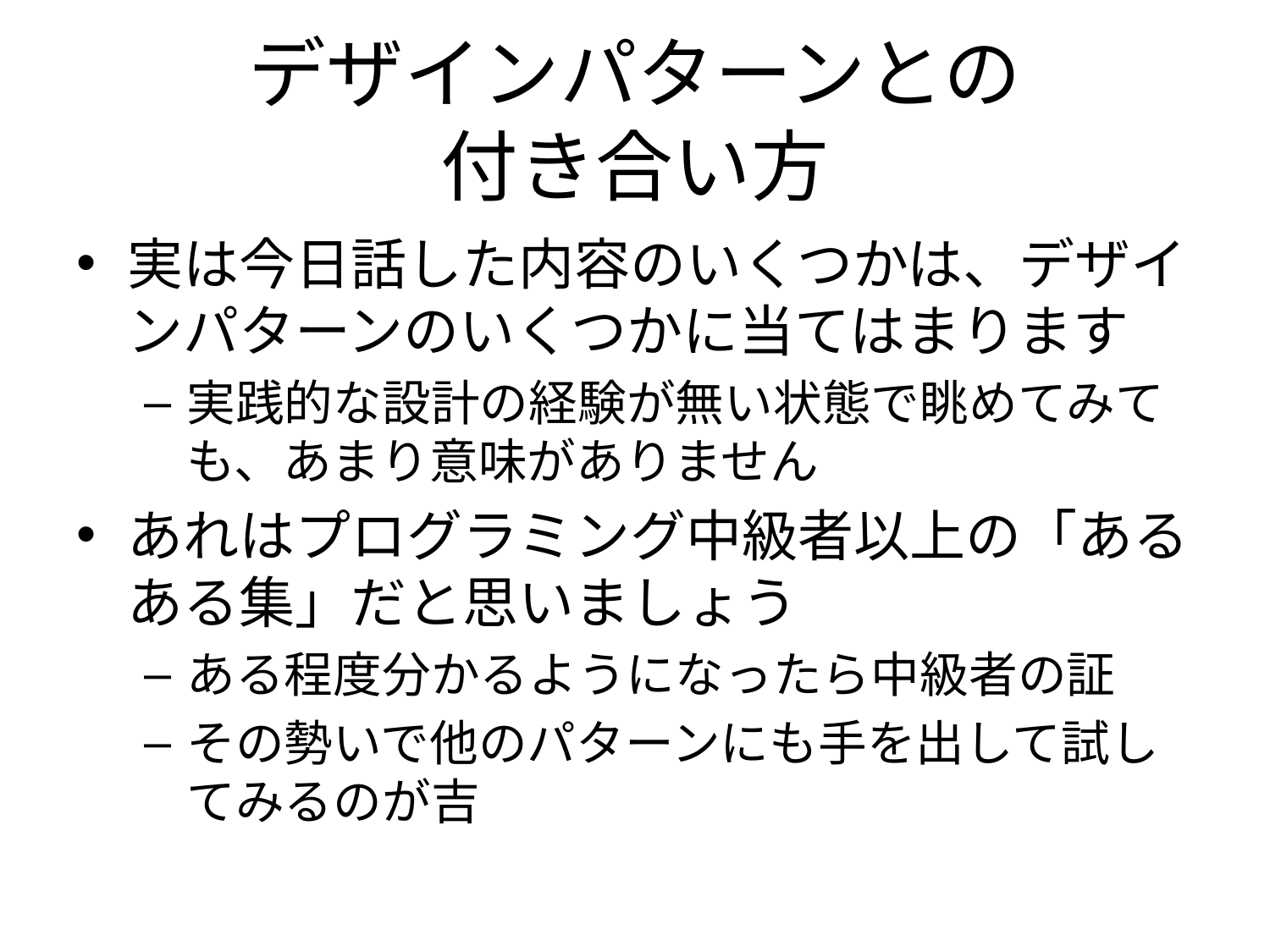

# デザインパターンとの 付き合い方
実は今日話した内容のいくつかは、デザインパターンのいくつかに当てはまります
実践的な設計の経験が無い状態で眺めてみても、あまり意味がありません
あれはプログラミング中級者以上の「あるある集」だと思いましょう
ある程度分かるようになったら中級者の証
その勢いで他のパターンにも手を出して試してみるのが吉